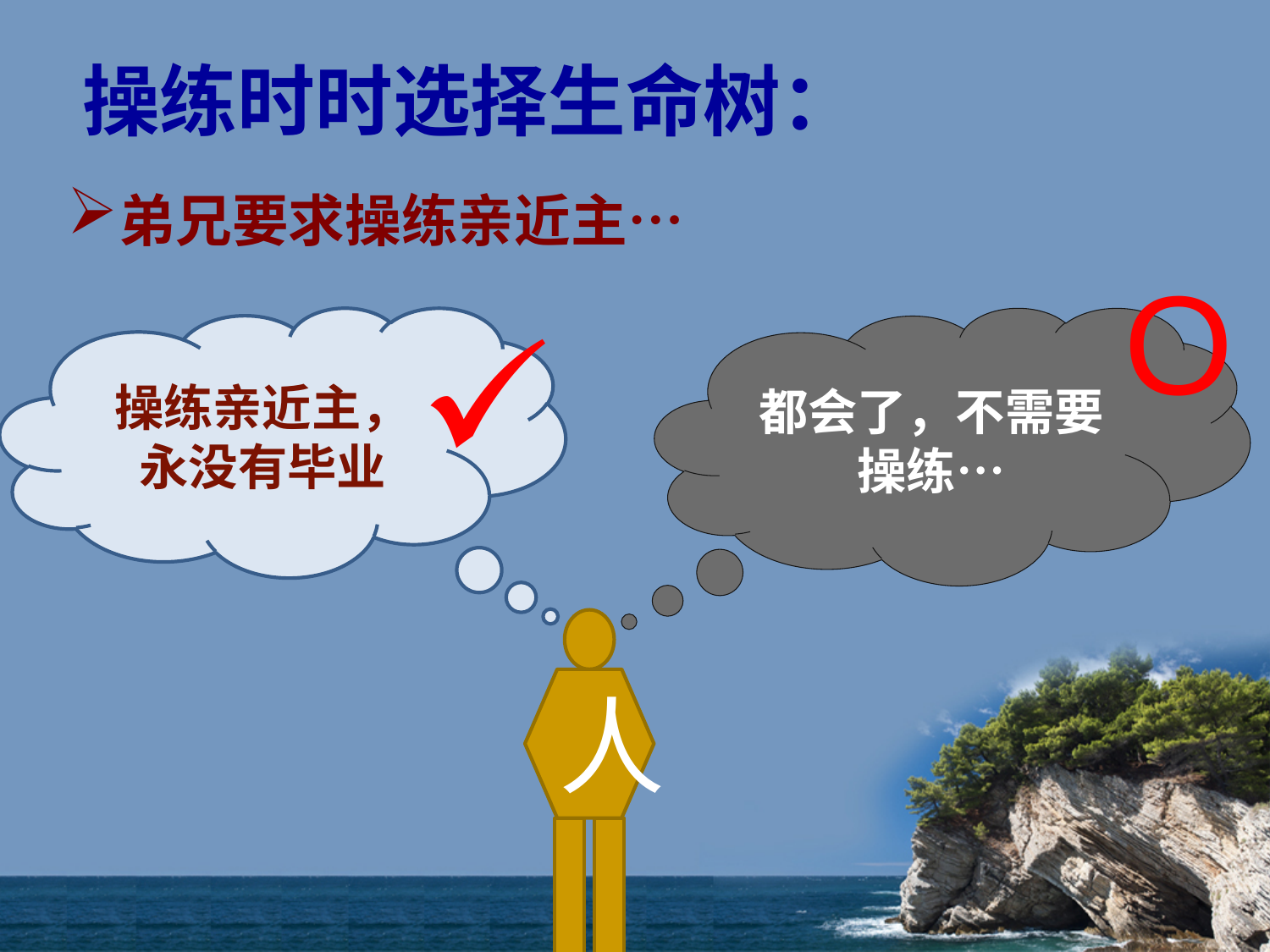

# 操练时时选择生命树：
弟兄要求操练亲近主…
O
操练亲近主，永没有毕业
都会了，不需要操练…

人